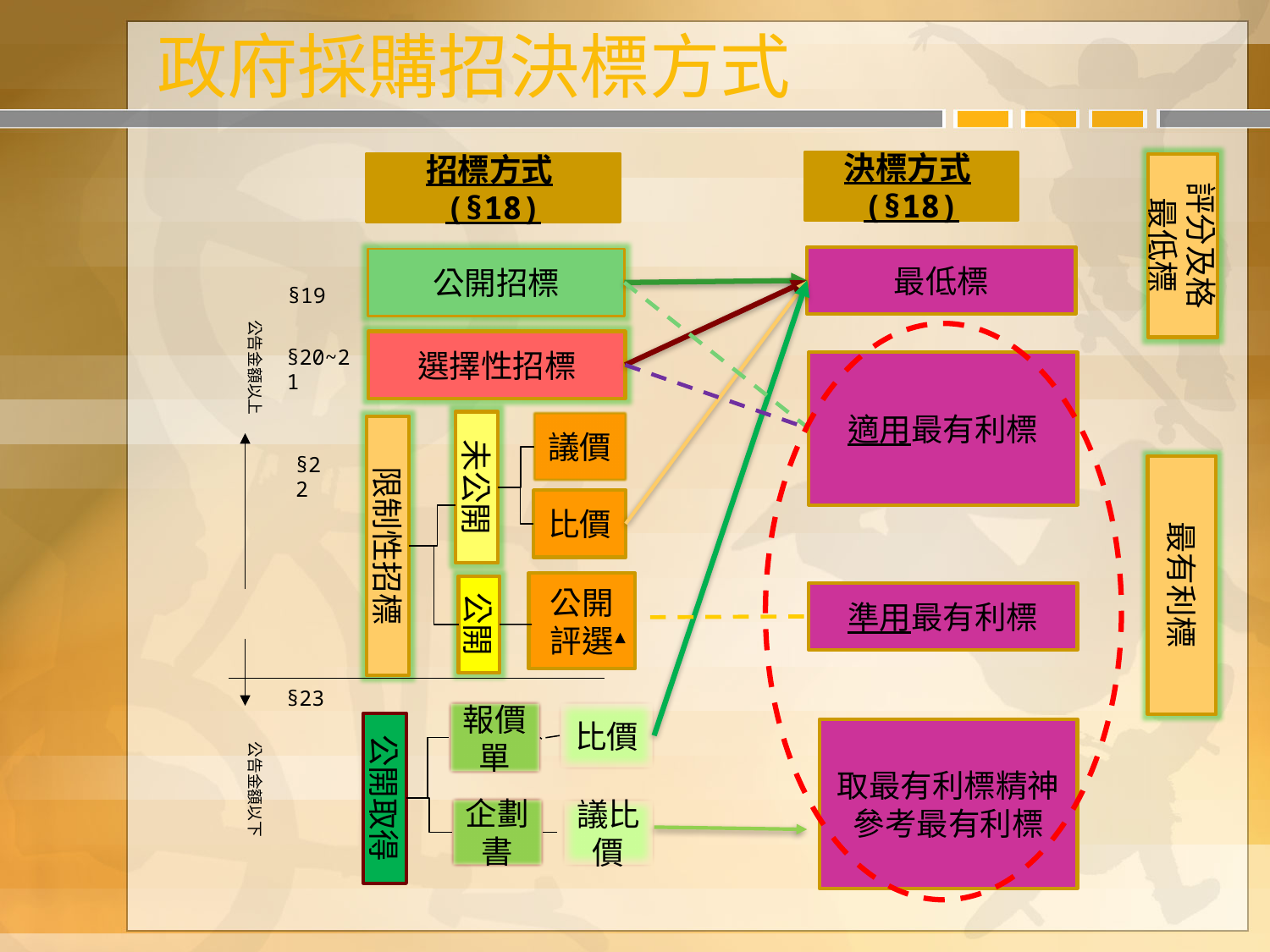

# 政府採購招決標方式
決標方式(§18)
評分及格
最低標
招標方式(§18)
最低標
公開招標
§19
公告金額以上

選擇性招標
§20~21
適用最有利標
未公開
議價
限制性招標
§22
最有利標
比價
公開評選
公開
準用最有利標
§23
比價
報價單
公開取得
取最有利標精神
參考最有利標
公告金額以下
企劃書
議比價